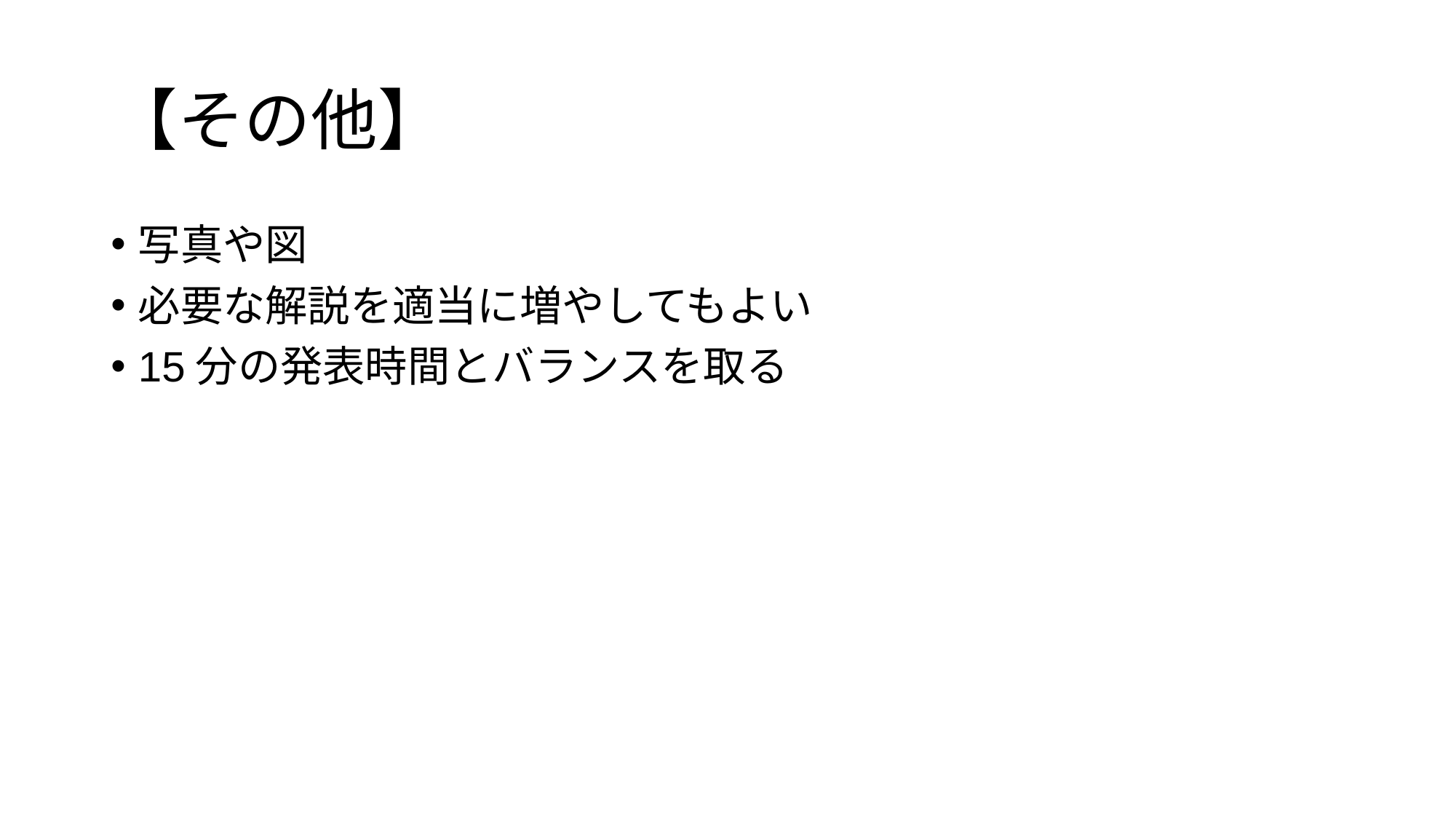

# 【その他】
写真や図
必要な解説を適当に増やしてもよい
15分の発表時間とバランスを取る